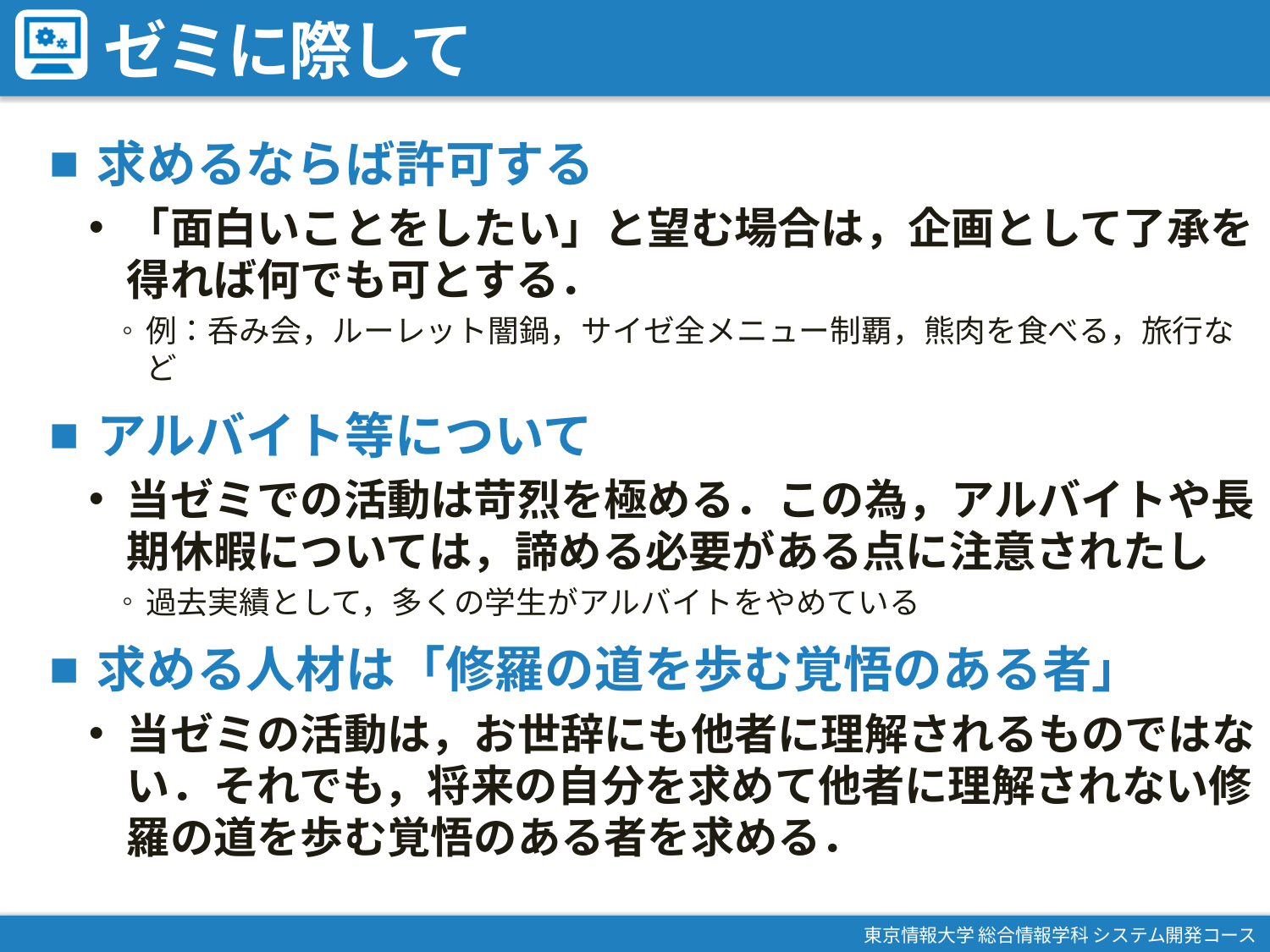

# ゼミに際して
求めるならば許可する
「面白いことをしたい」と望む場合は，企画として了承を得れば何でも可とする．
例：呑み会，ルーレット闇鍋，サイゼ全メニュー制覇，熊肉を食べる，旅行など
アルバイト等について
当ゼミでの活動は苛烈を極める．この為，アルバイトや長期休暇については，諦める必要がある点に注意されたし
過去実績として，多くの学生がアルバイトをやめている
求める人材は「修羅の道を歩む覚悟のある者」
当ゼミの活動は，お世辞にも他者に理解されるものではない．それでも，将来の自分を求めて他者に理解されない修羅の道を歩む覚悟のある者を求める．